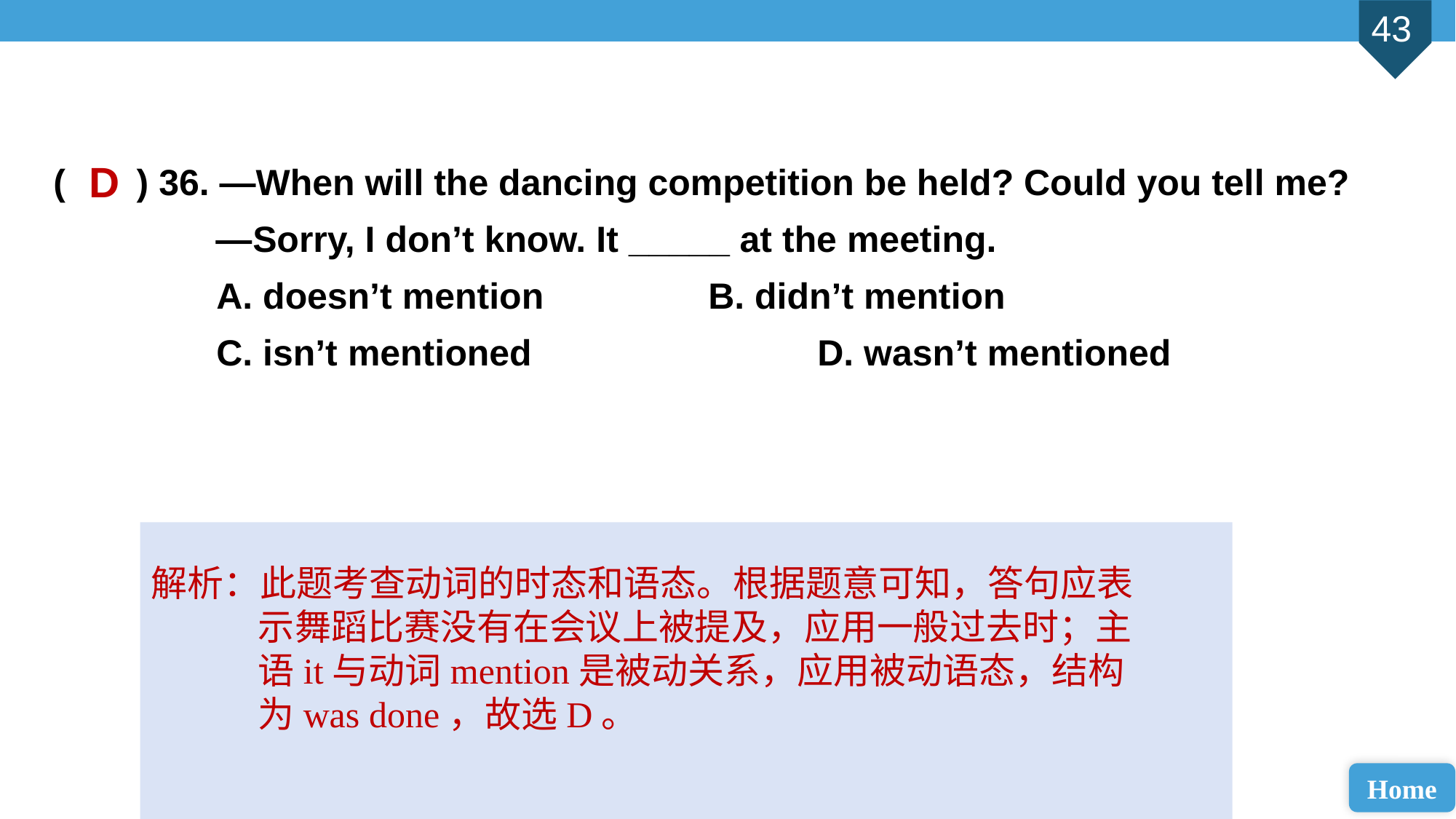

(       ) 36. —When will the dancing competition be held? Could you tell me?
                —Sorry, I don’t know. It _____ at the meeting.
                A. doesn’t mention 		B. didn’t mention
                C. isn’t mentioned 			D. wasn’t mentioned
D

解析：此题考查动词的时态和语态。根据题意可知，答句应表示舞蹈比赛没有在会议上被提及，应用一般过去时；主语it与动词mention是被动关系，应用被动语态，结构为was done，故选D。